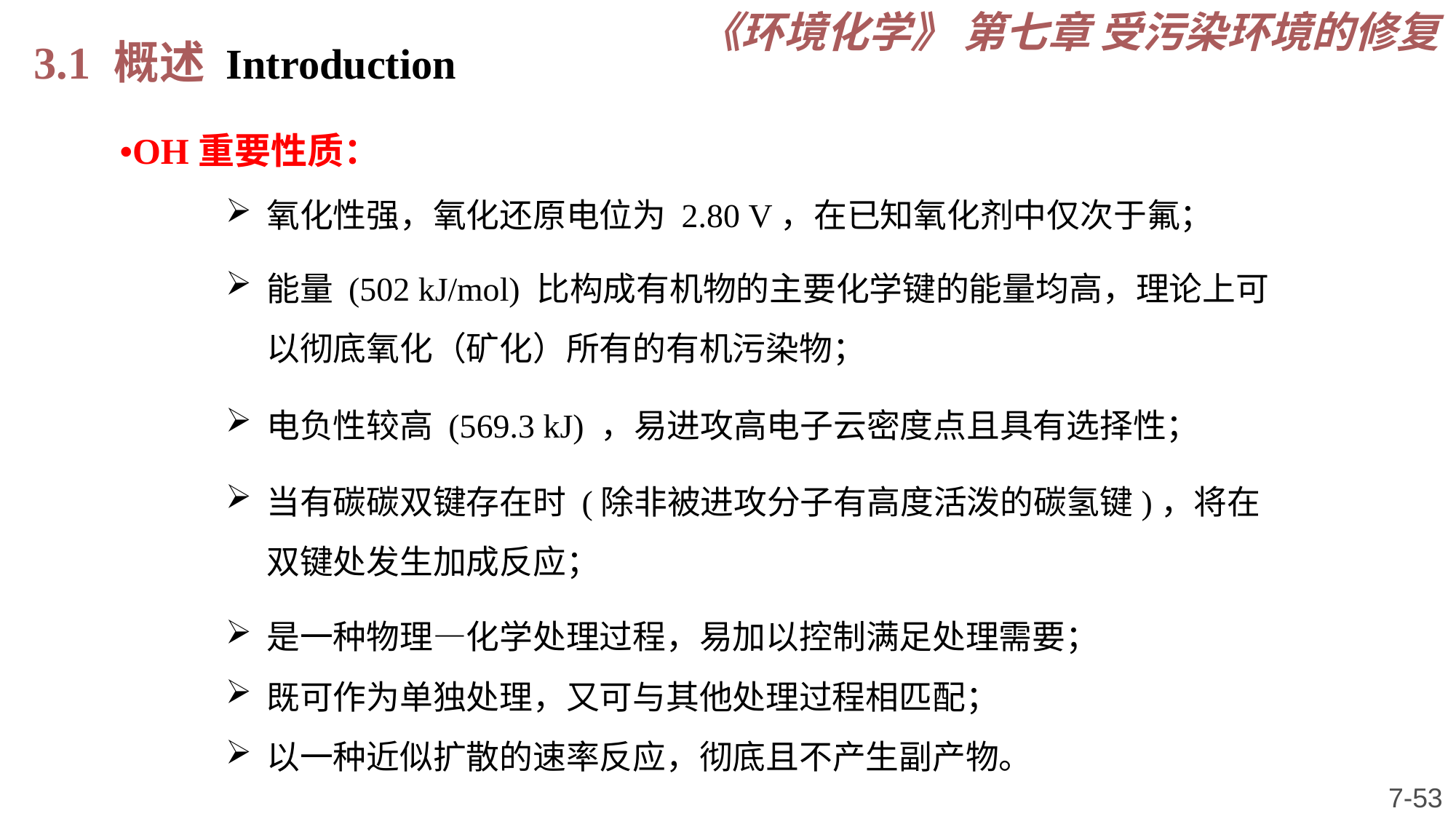

《环境化学》 第七章 受污染环境的修复
3.1 概述 Introduction
•OH重要性质：
氧化性强，氧化还原电位为 2.80 V，在已知氧化剂中仅次于氟；
能量 (502 kJ/mol) 比构成有机物的主要化学键的能量均高，理论上可以彻底氧化（矿化）所有的有机污染物；
电负性较高 (569.3 kJ) ，易进攻高电子云密度点且具有选择性；
当有碳碳双键存在时 (除非被进攻分子有高度活泼的碳氢键)，将在双键处发生加成反应；
是一种物理—化学处理过程，易加以控制满足处理需要；
既可作为单独处理，又可与其他处理过程相匹配；
以一种近似扩散的速率反应，彻底且不产生副产物。

7-53